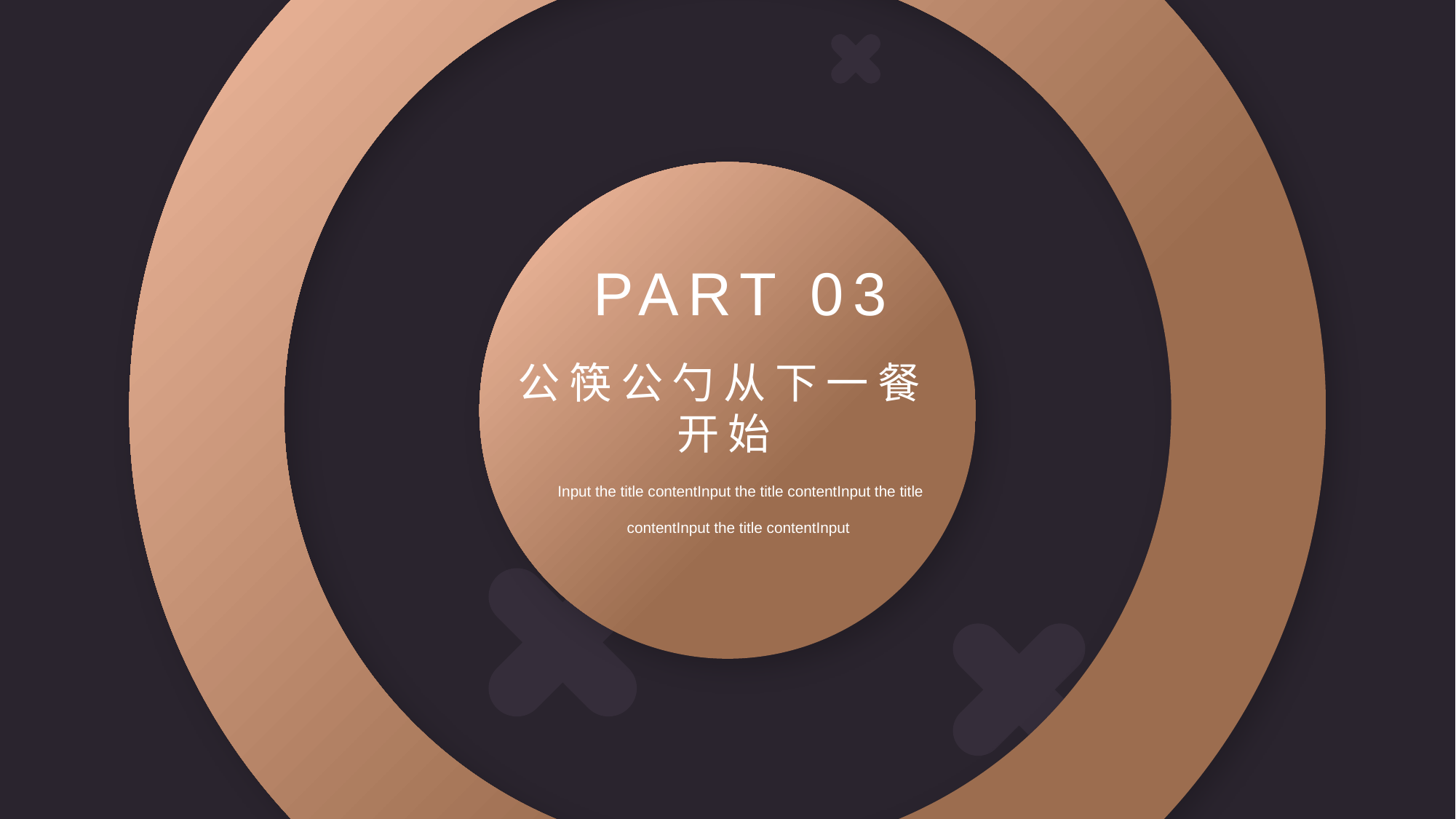

PART 03
公筷公勺从下一餐开始
Input the title contentInput the title contentInput the title contentInput the title contentInput